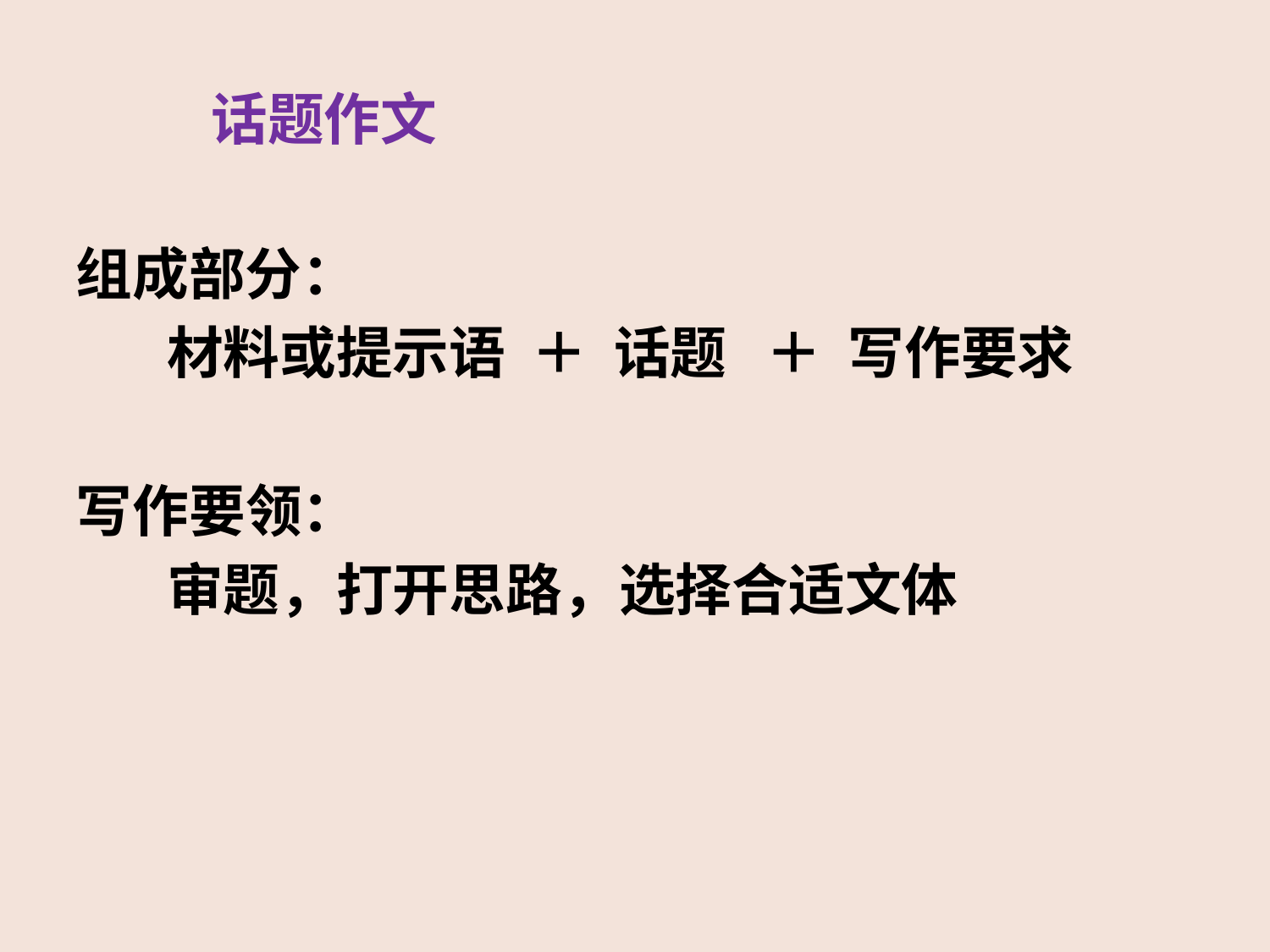

# 话题作文
组成部分：
      材料或提示语  ＋  话题   ＋  写作要求

写作要领：
      审题，打开思路，选择合适文体